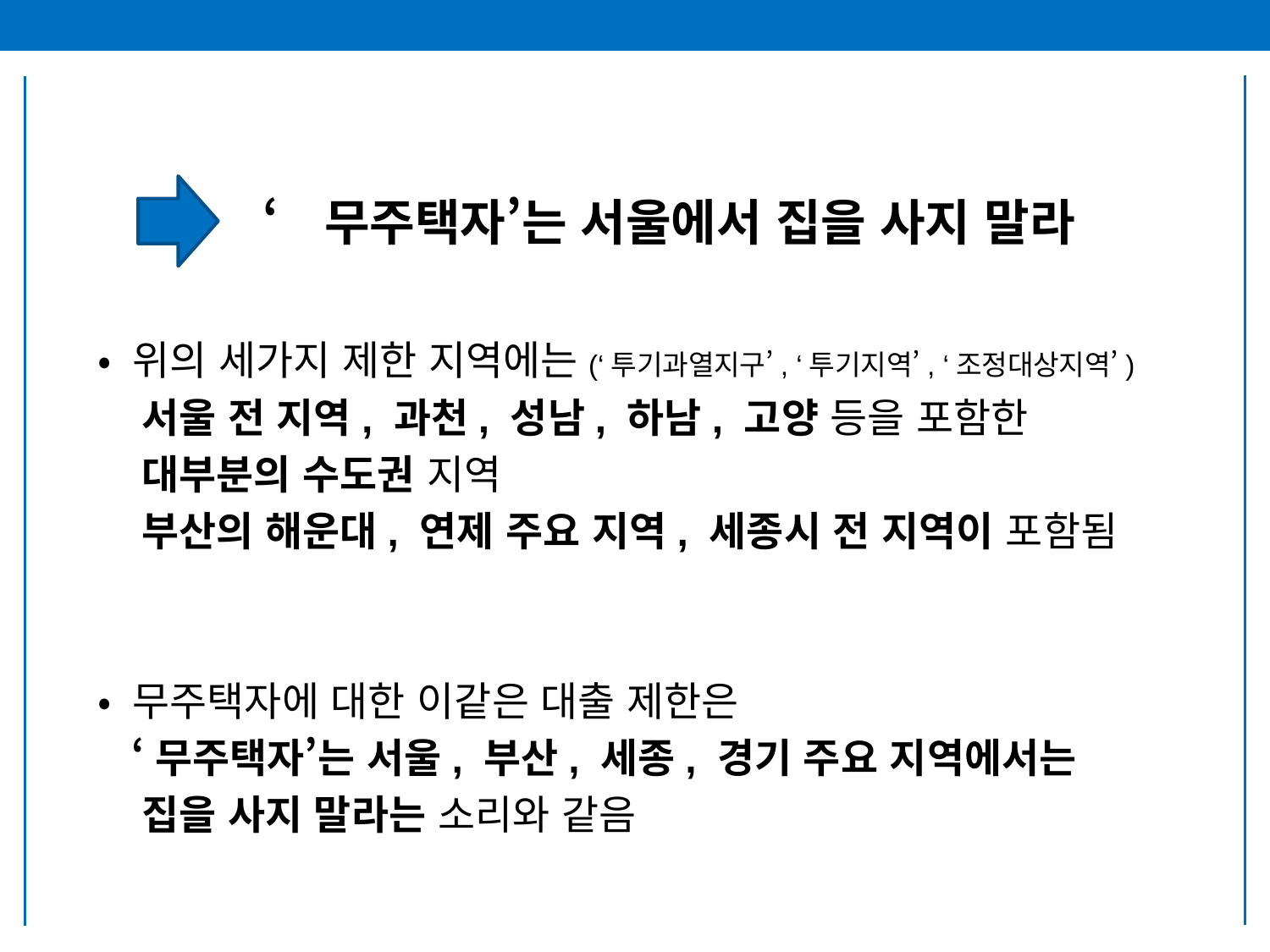

‘무주택자’는 서울에서 집을 사지 말라
• 위의 세가지 제한 지역에는(‘투기과열지구’, ‘투기지역’, ‘조정대상지역’)
   서울 전 지역, 과천, 성남, 하남, 고양 등을 포함한
   대부분의 수도권 지역
   부산의 해운대, 연제 주요 지역, 세종시 전 지역이 포함됨

• 무주택자에 대한 이같은 대출 제한은
   ‘무주택자’는 서울, 부산, 세종, 경기 주요 지역에서는
   집을 사지 말라는 소리와 같음